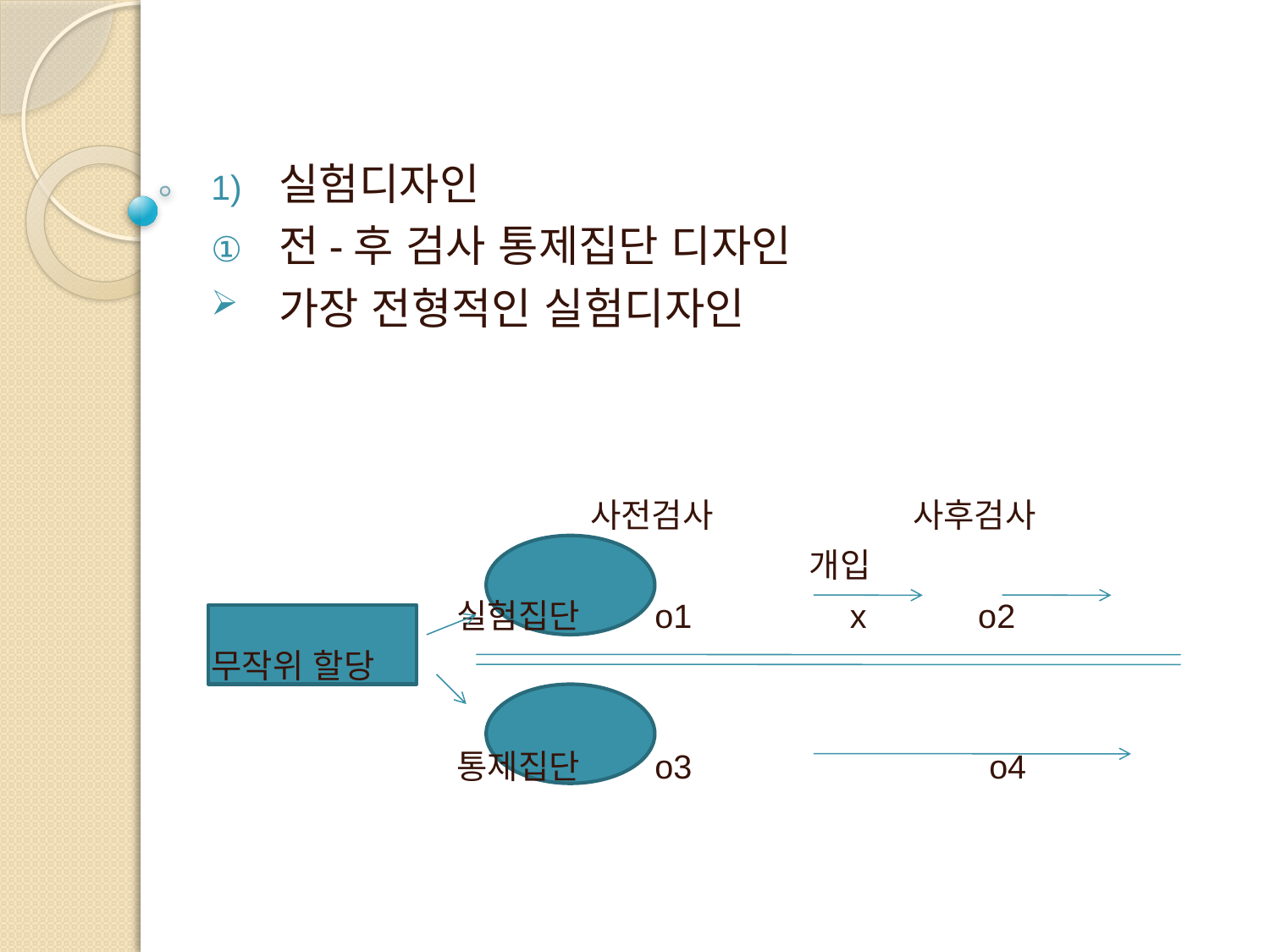

실험디자인
전-후 검사 통제집단 디자인
가장 전형적인 실험디자인

                                       사전검사                     사후검사
                                                              개입
                         실험집단       o1                 x            o2
무작위 할당

                         통제집단       o3                                o4